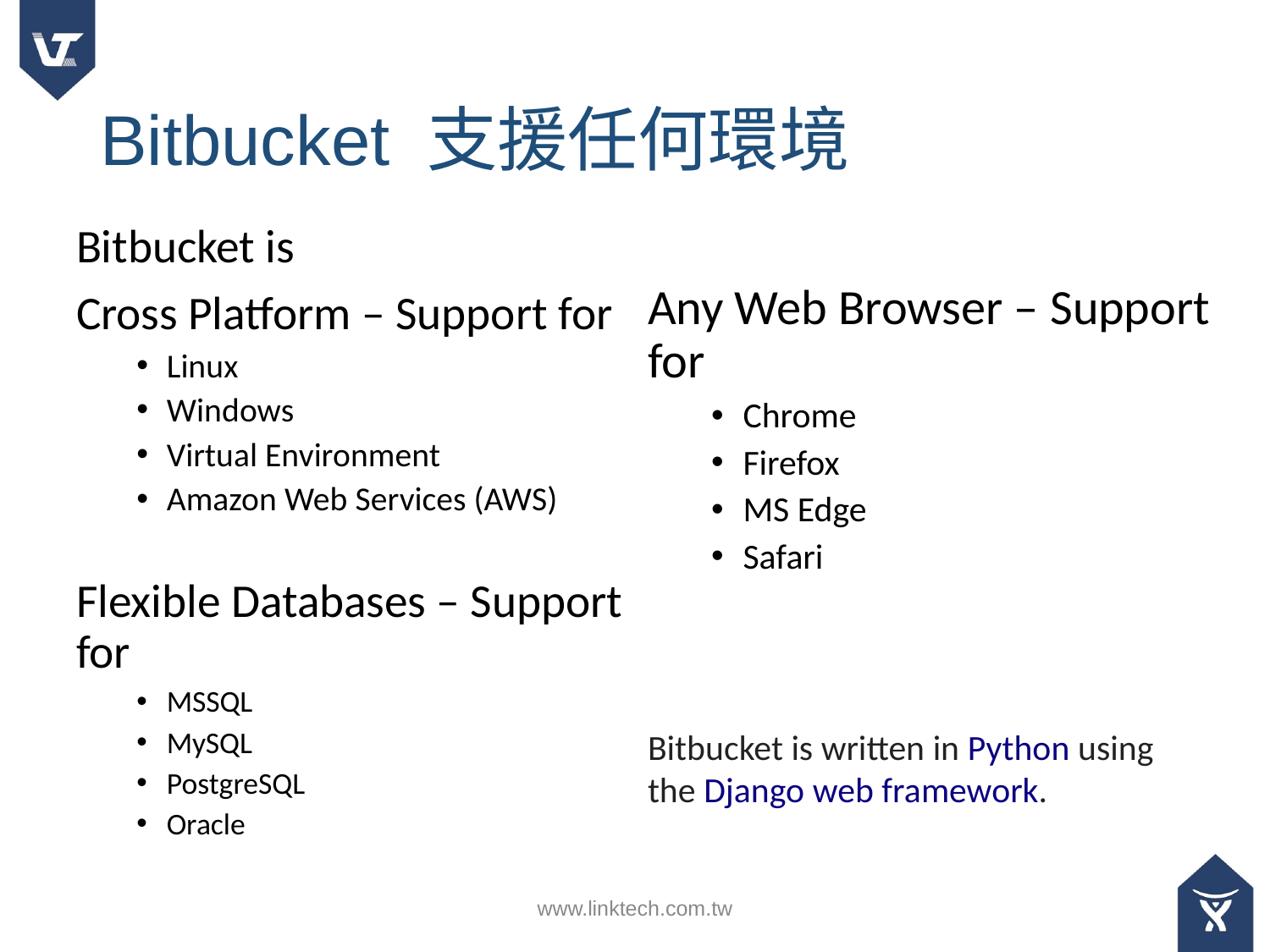

# Bitbucket 支援任何環境
Bitbucket is
Cross Platform – Support for
Linux
Windows
Virtual Environment
Amazon Web Services (AWS)

Flexible Databases – Support for
MSSQL
MySQL
PostgreSQL
Oracle

Any Web Browser – Support for
Chrome
Firefox
MS Edge
Safari
Bitbucket is written in Python using the Django web framework.
www.linktech.com.tw